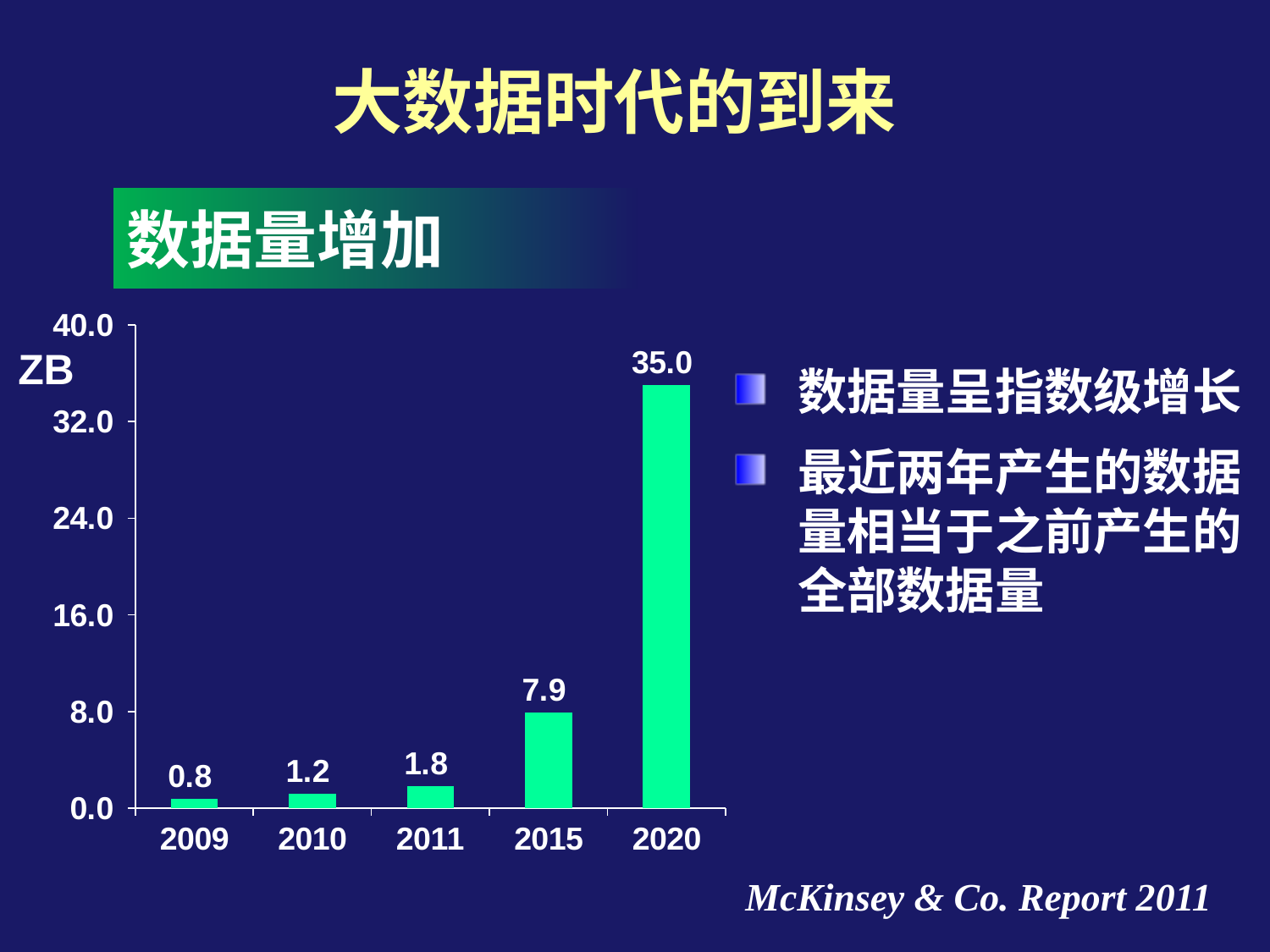

# 大数据时代的到来
数据量增加

### Chart

| Category | 全部 |
|---|---|
| 2009 | 0.8 |
| 2010 | 1.2 |
| 2011 | 1.8 |
| 2015 | 7.9 |
| 2020 | 35.0 |
ZB
数据量呈指数级增长
最近两年产生的数据量相当于之前产生的全部数据量
McKinsey & Co. Report 2011